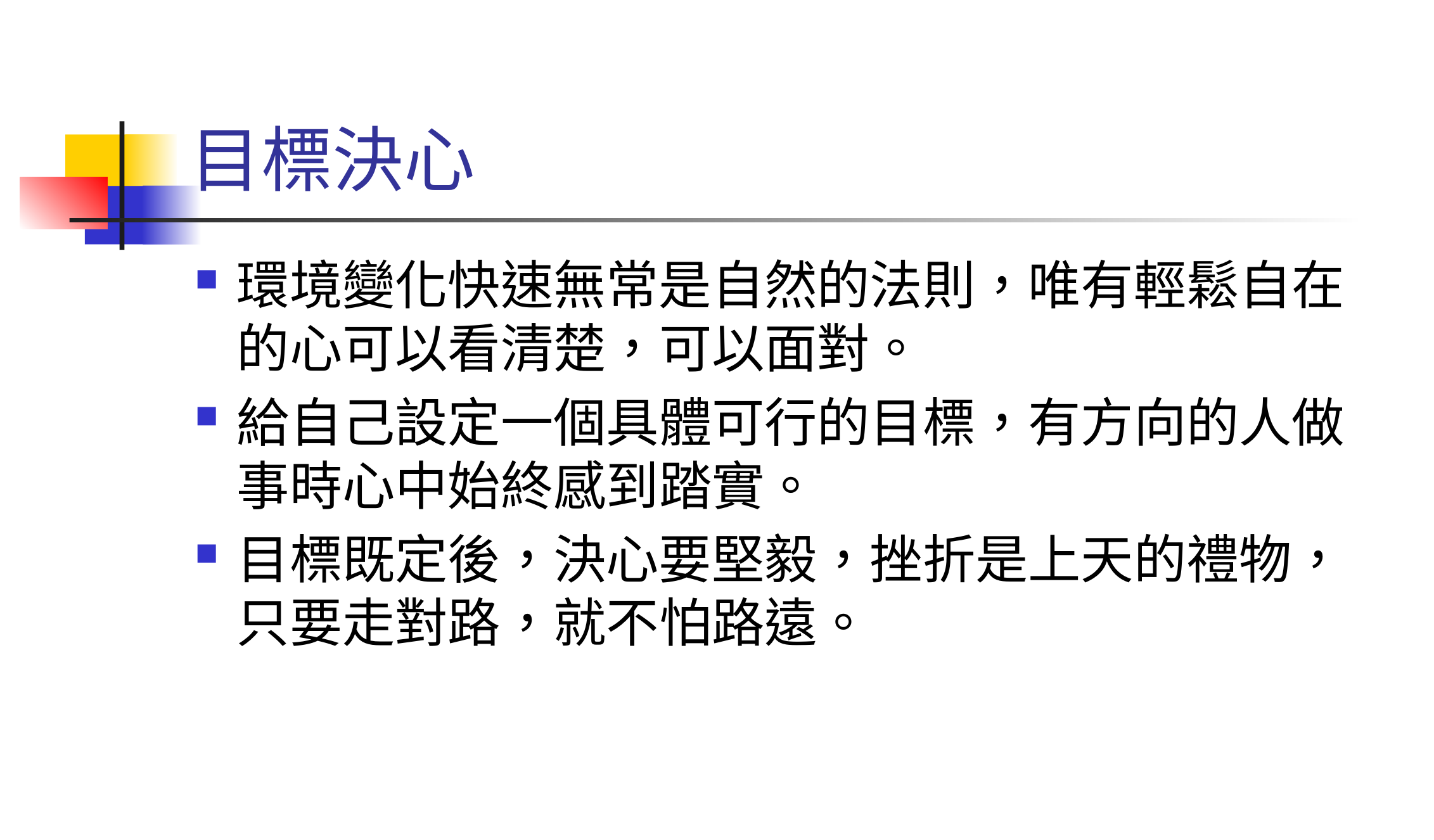

# 目標決心
環境變化快速無常是自然的法則，唯有輕鬆自在的心可以看清楚，可以面對。
給自己設定一個具體可行的目標，有方向的人做事時心中始終感到踏實。
目標既定後，決心要堅毅，挫折是上天的禮物，只要走對路，就不怕路遠。